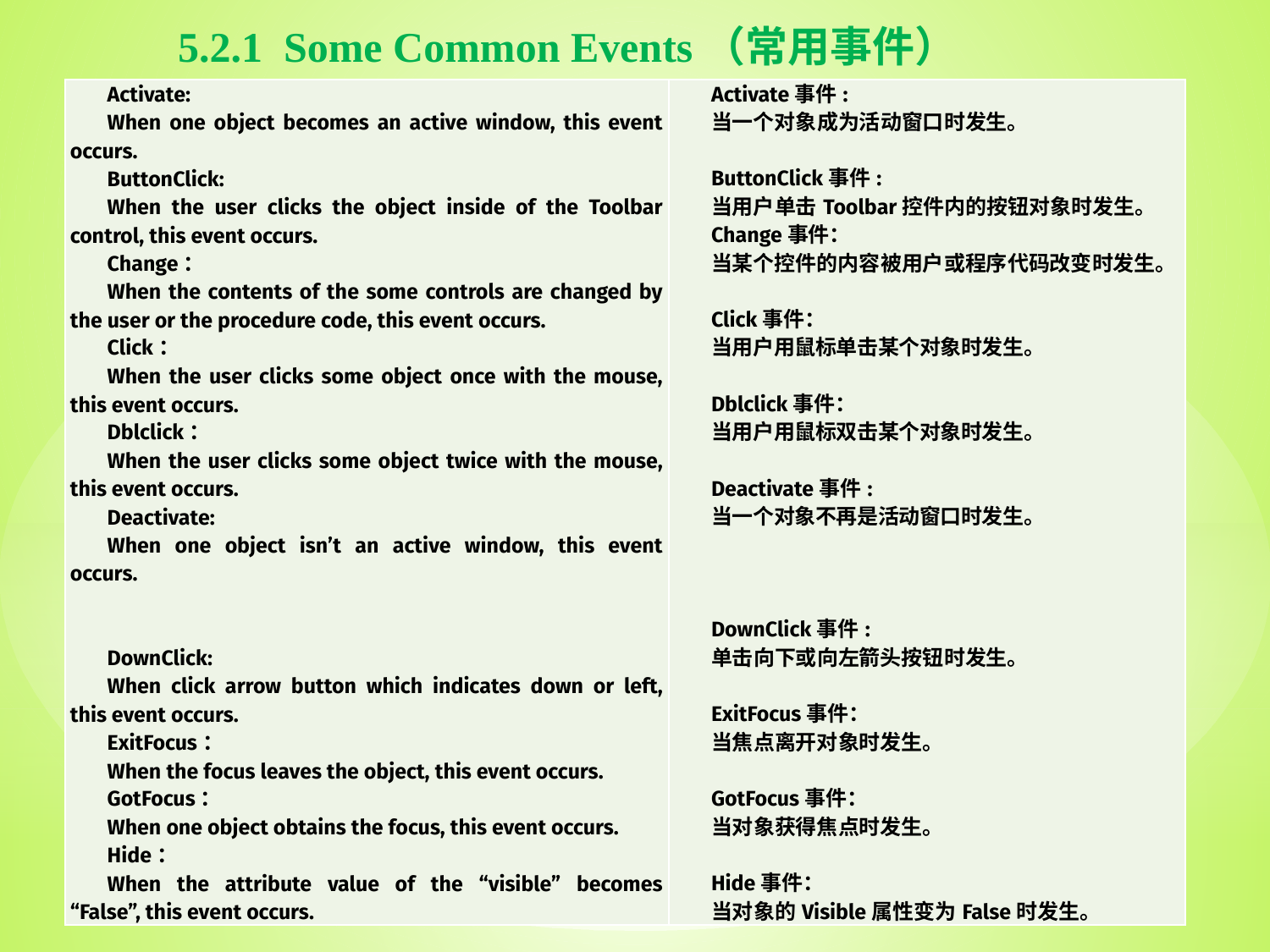

5.2.1  Some Common Events（常用事件）

| Activate: When one object becomes an active window, this event occurs. ButtonClick: When the user clicks the object inside of the Toolbar control, this event occurs. Change： When the contents of the some controls are changed by the user or the procedure code, this event occurs. Click： When the user clicks some object once with the mouse, this event occurs. Dblclick： When the user clicks some object twice with the mouse, this event occurs. Deactivate: When one object isn’t an active window, this event occurs.     DownClick: When click arrow button which indicates down or left, this event occurs. ExitFocus： When the focus leaves the object, this event occurs. GotFocus： When one object obtains the focus, this event occurs. Hide： When the attribute value of the “visible” becomes “False”, this event occurs. | Activate事件: 当一个对象成为活动窗口时发生。   ButtonClick事件: 当用户单击Toolbar控件内的按钮对象时发生。 Change事件： 当某个控件的内容被用户或程序代码改变时发生。   Click事件： 当用户用鼠标单击某个对象时发生。   Dblclick事件： 当用户用鼠标双击某个对象时发生。   Deactivate事件: 当一个对象不再是活动窗口时发生。       DownClick事件: 单击向下或向左箭头按钮时发生。   ExitFocus事件： 当焦点离开对象时发生。   GotFocus事件： 当对象获得焦点时发生。   Hide事件： 当对象的Visible属性变为False时发生。 |
| --- | --- |